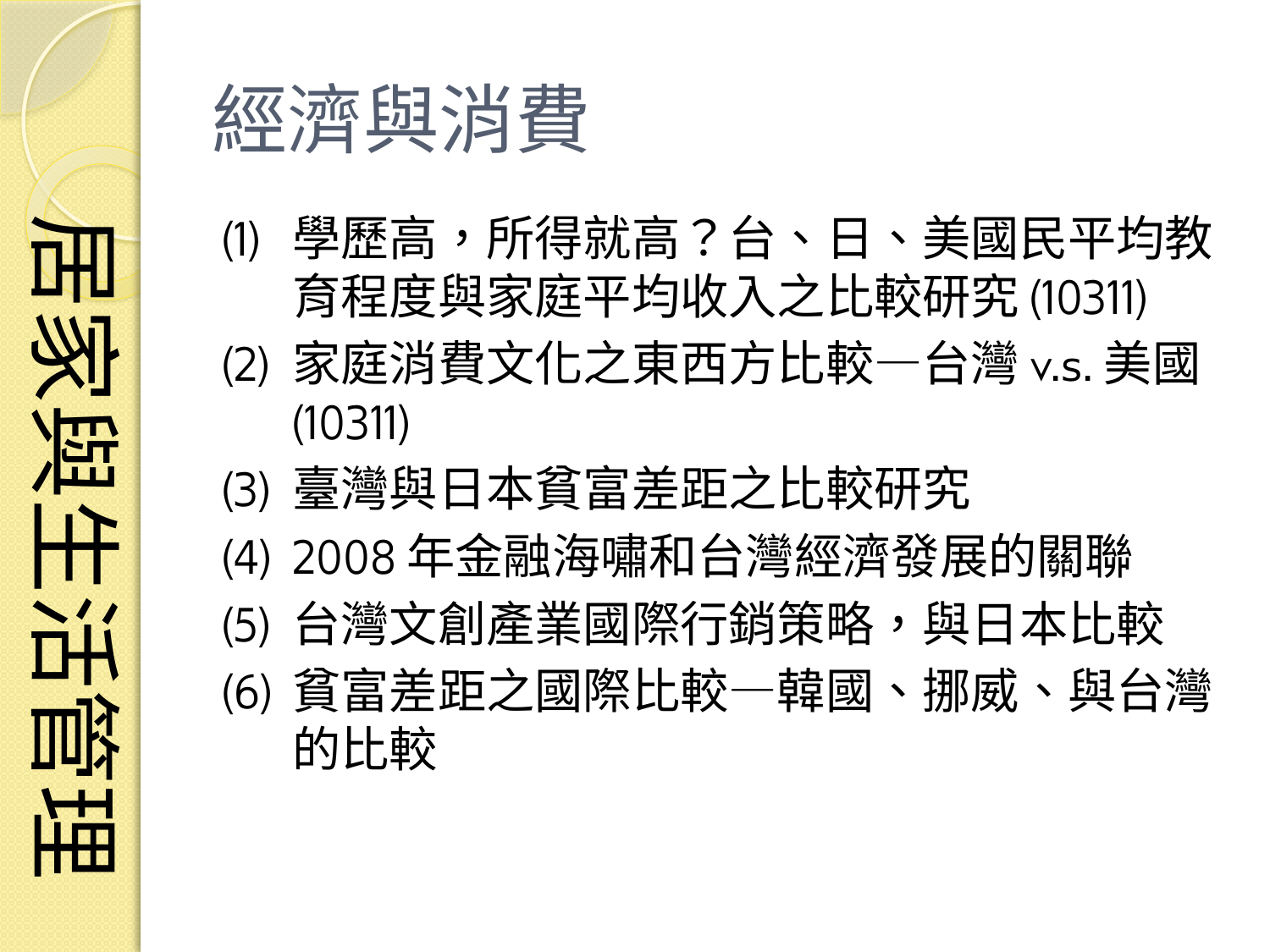

# 經濟與消費
居家與生活管理
(1)	學歷高，所得就高？台、日、美國民平均教育程度與家庭平均收入之比較研究(10311)
(2)	家庭消費文化之東西方比較—台灣v.s.美國(10311)
(3)	臺灣與日本貧富差距之比較研究
(4)	2008年金融海嘯和台灣經濟發展的關聯
(5)	台灣文創產業國際行銷策略，與日本比較
(6)	貧富差距之國際比較—韓國、挪威、與台灣的比較